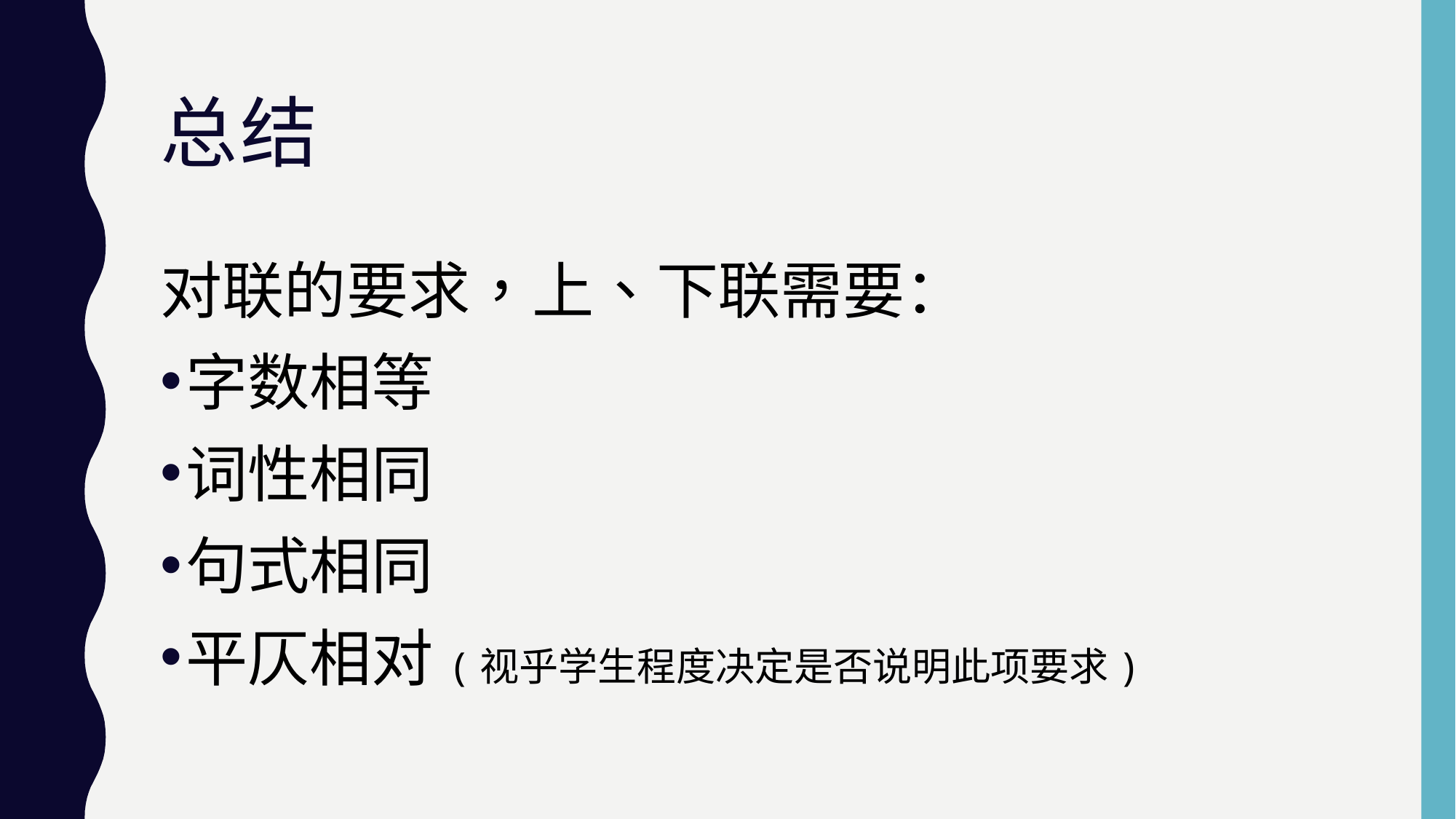

# 总结
对联的要求，上、下联需要：
字数相等
词性相同
句式相同
平仄相对(视乎学生程度决定是否说明此项要求)